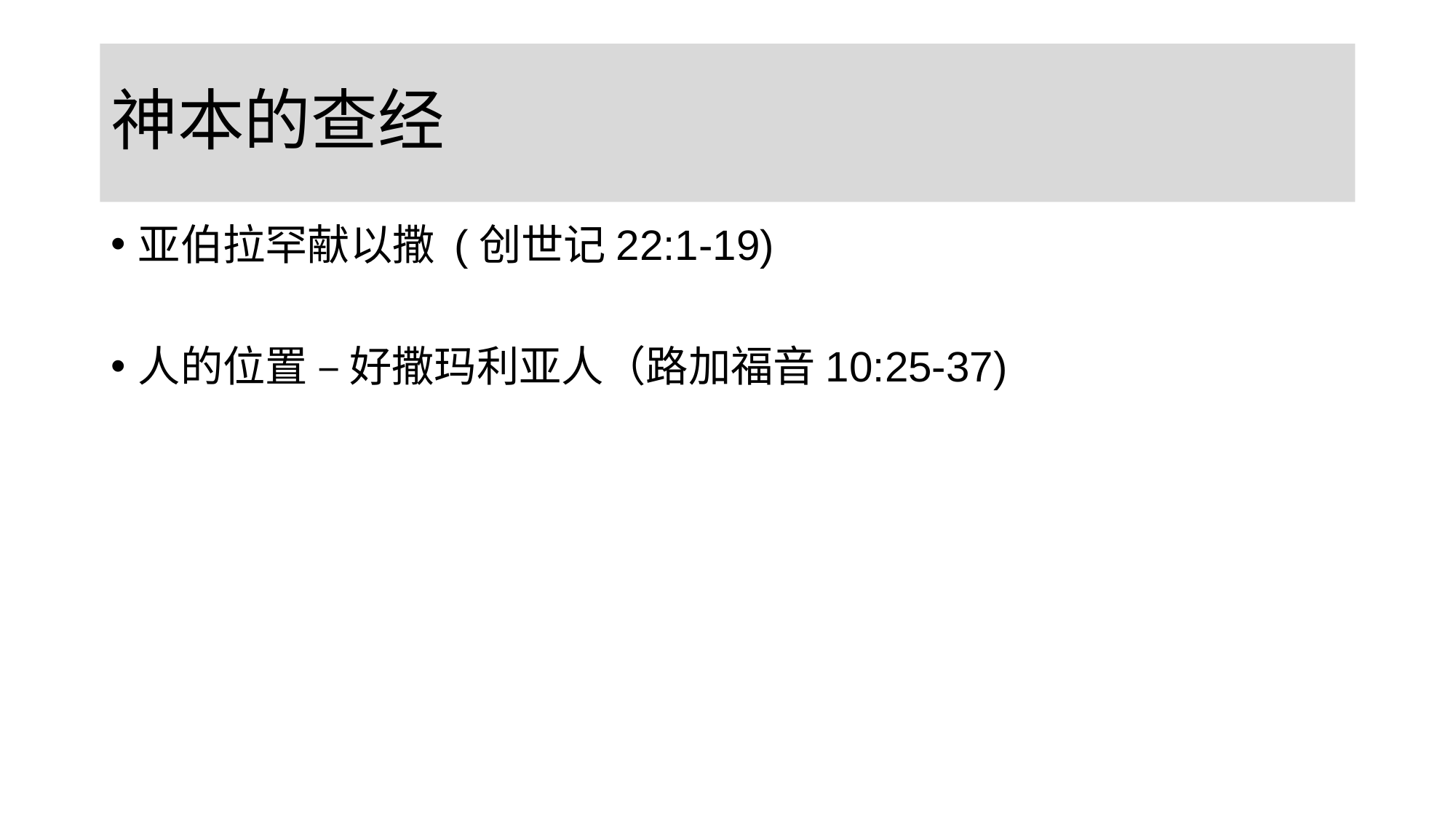

# 神本的查经
亚伯拉罕献以撒 (创世记22:1-19)

人的位置 – 好撒玛利亚人（路加福音10:25-37)